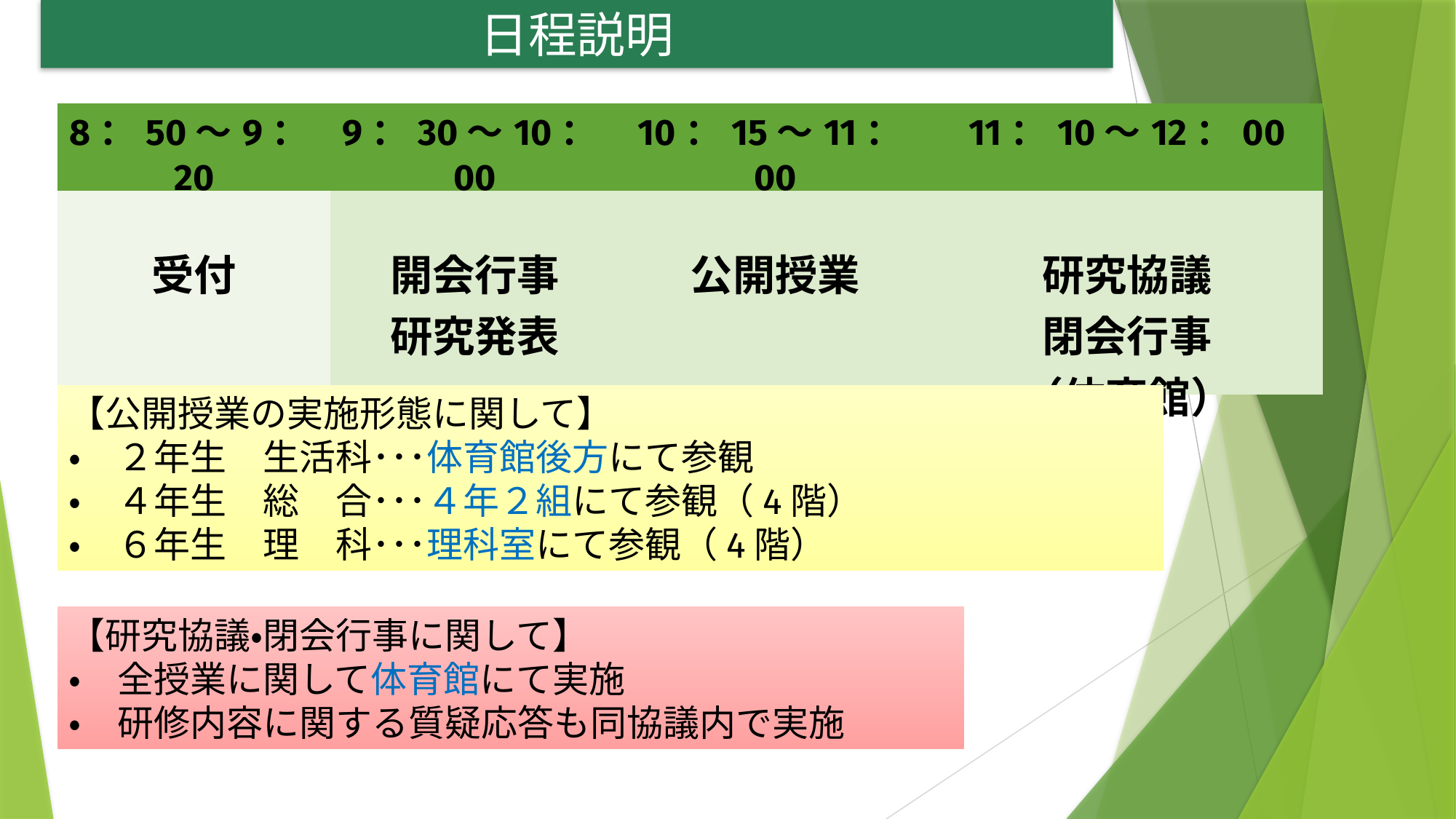

日程説明
| 8：50～9：20 | 9：30～10：00 | 10：15～11：00 | 11：10～12：00 |
| --- | --- | --- | --- |
| 受付 | 開会行事 研究発表 | 公開授業 | 研究協議 閉会行事 （体育館） |
【公開授業の実施形態に関して】
・　２年生　生活科･･･体育館後方にて参観
・　４年生　総　合･･･４年２組にて参観（4階）
・　６年生　理　科･･･理科室にて参観（4階）
【研究協議・閉会行事に関して】
・　全授業に関して体育館にて実施
・　研修内容に関する質疑応答も同協議内で実施